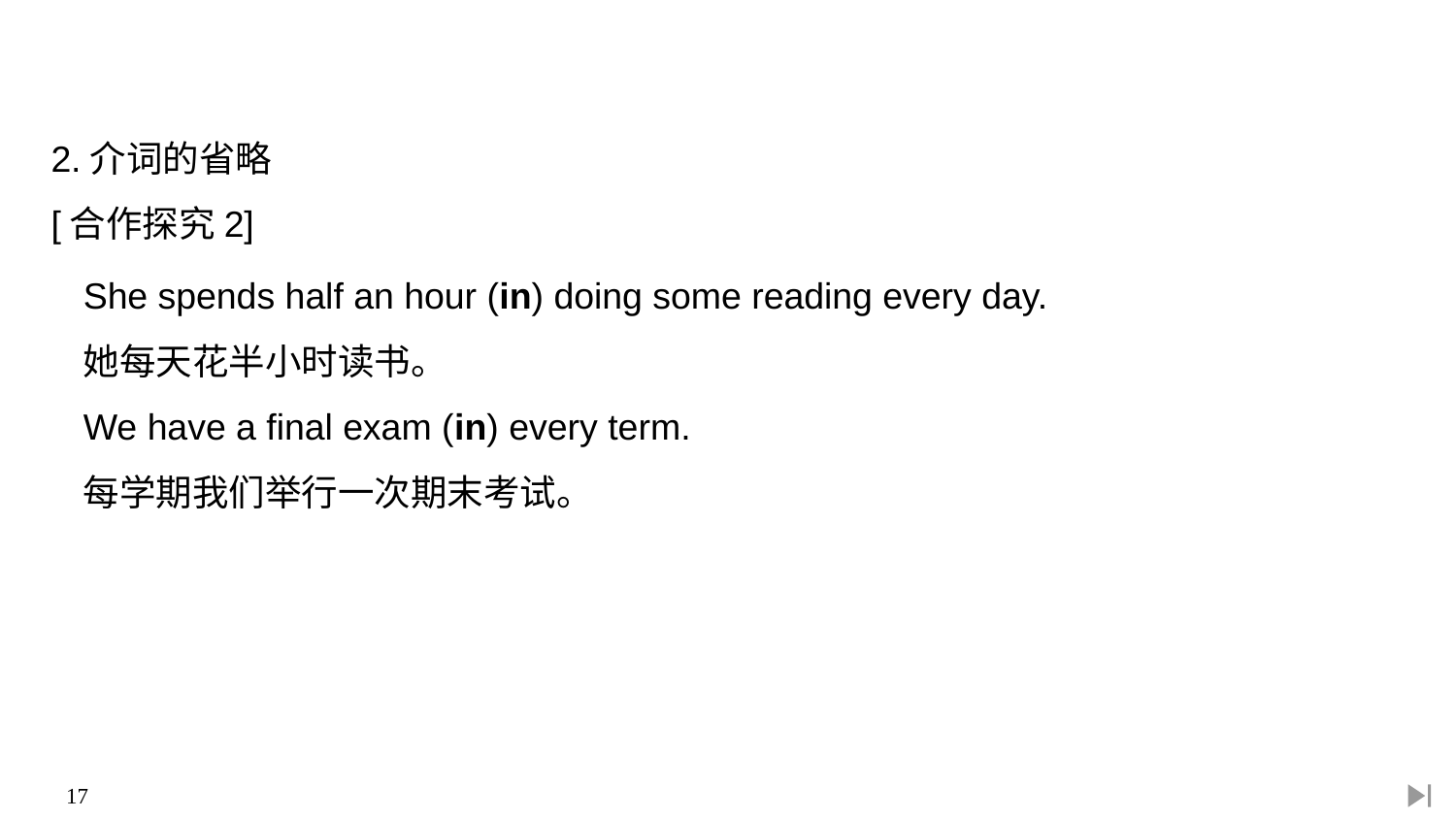

2.介词的省略
[合作探究2]
She spends half an hour (in) doing some reading every day.
她每天花半小时读书。
We have a final exam (in) every term.
每学期我们举行一次期末考试。